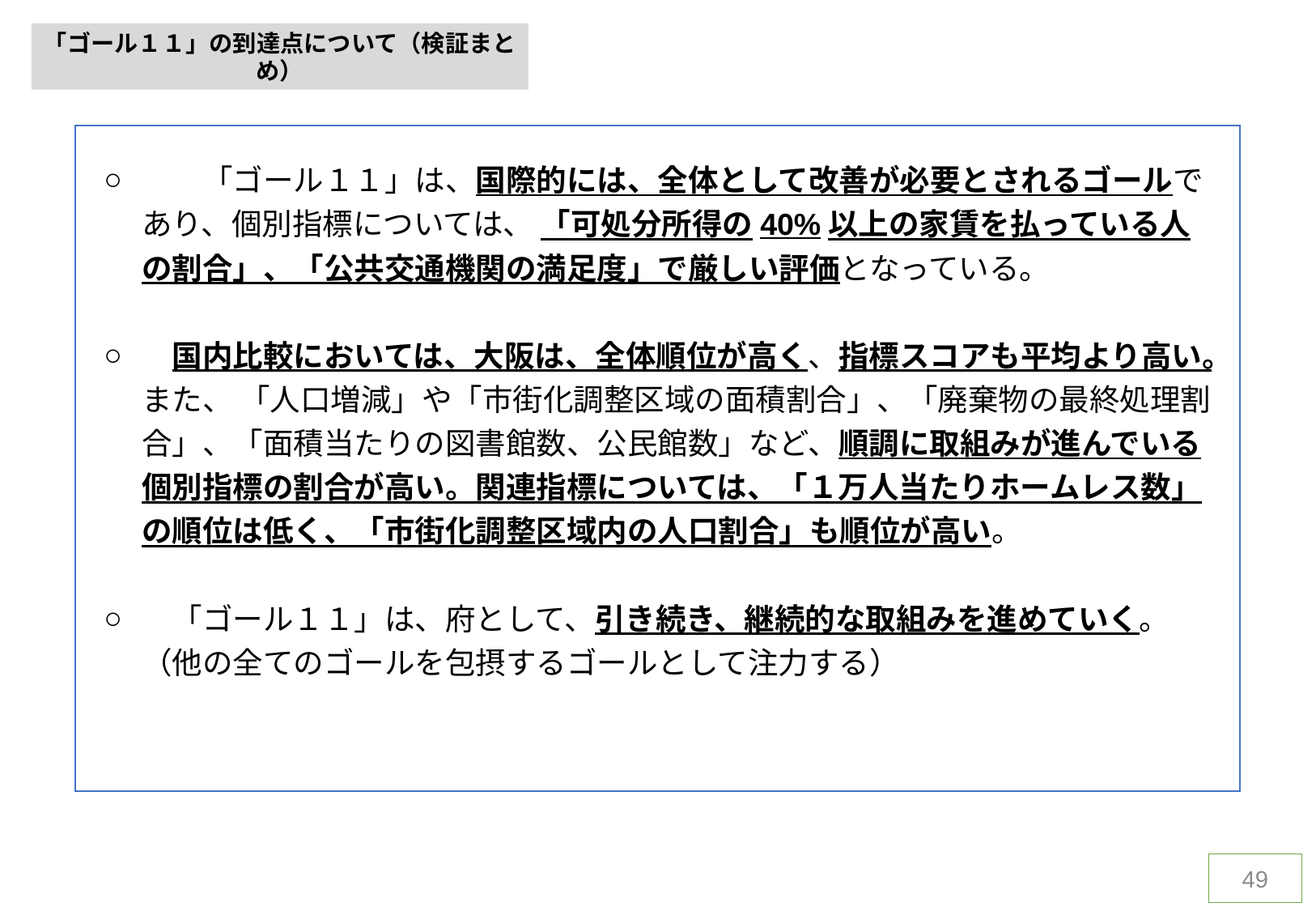

「ゴール１１」の到達点について（検証まとめ）
　　「ゴール１１」は、国際的には、全体として改善が必要とされるゴールであり、個別指標については、 「可処分所得の40%以上の家賃を払っている人の割合」、「公共交通機関の満足度」で厳しい評価となっている。

　国内比較においては、大阪は、全体順位が高く、指標スコアも平均より高い。また、 「人口増減」や「市街化調整区域の面積割合」、「廃棄物の最終処理割合」、「面積当たりの図書館数、公民館数」など、順調に取組みが進んでいる個別指標の割合が高い。関連指標については、「１万人当たりホームレス数」の順位は低く、「市街化調整区域内の人口割合」も順位が高い。

　「ゴール１１」は、府として、引き続き、継続的な取組みを進めていく。（他の全てのゴールを包摂するゴールとして注力する）
49